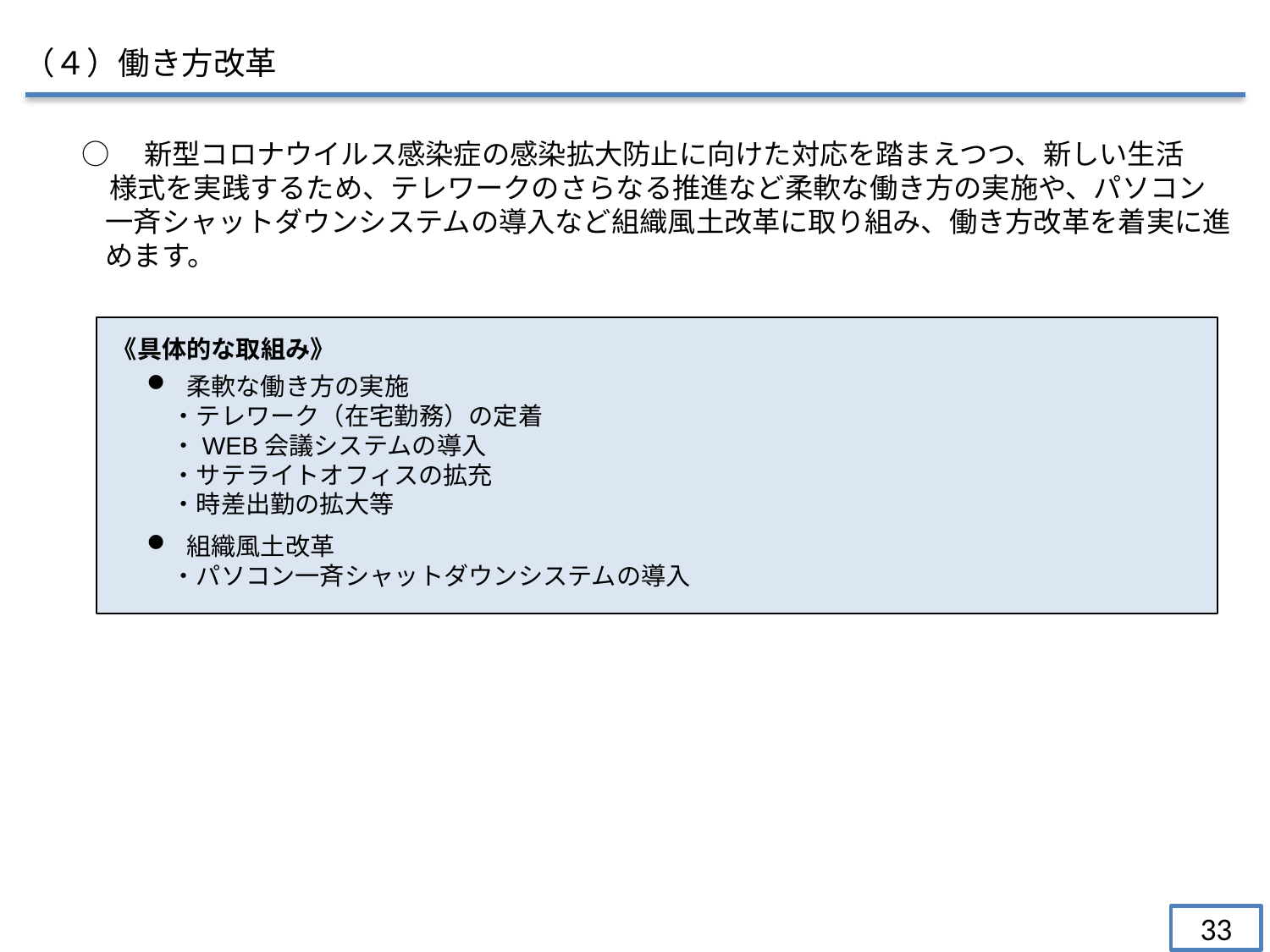

（４）働き方改革
○　新型コロナウイルス感染症の感染拡大防止に向けた対応を踏まえつつ、新しい生活
　様式を実践するため、テレワークのさらなる推進など柔軟な働き方の実施や、パソコン一斉シャットダウンシステムの導入など組織風土改革に取り組み、働き方改革を着実に進めます。

柔軟な働き方の実施
　・テレワーク（在宅勤務）の定着
　・WEB会議システムの導入
　・サテライトオフィスの拡充
　・時差出勤の拡大等

組織風土改革
　・パソコン一斉シャットダウンシステムの導入
《具体的な取組み》
33